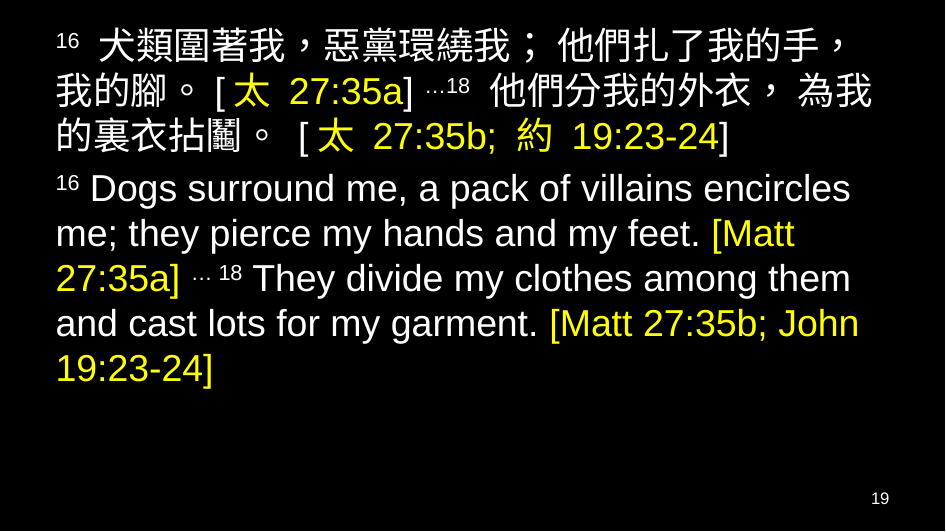

16 犬類圍著我，惡黨環繞我； 他們扎了我的手，我的腳。[太 27:35a] …18 他們分我的外衣， 為我的裏衣拈鬮。 [太 27:35b; 約 19:23-24]
16 Dogs surround me, a pack of villains encircles me; they pierce my hands and my feet. [Matt 27:35a] … 18 They divide my clothes among them and cast lots for my garment. [Matt 27:35b; John 19:23-24]

19